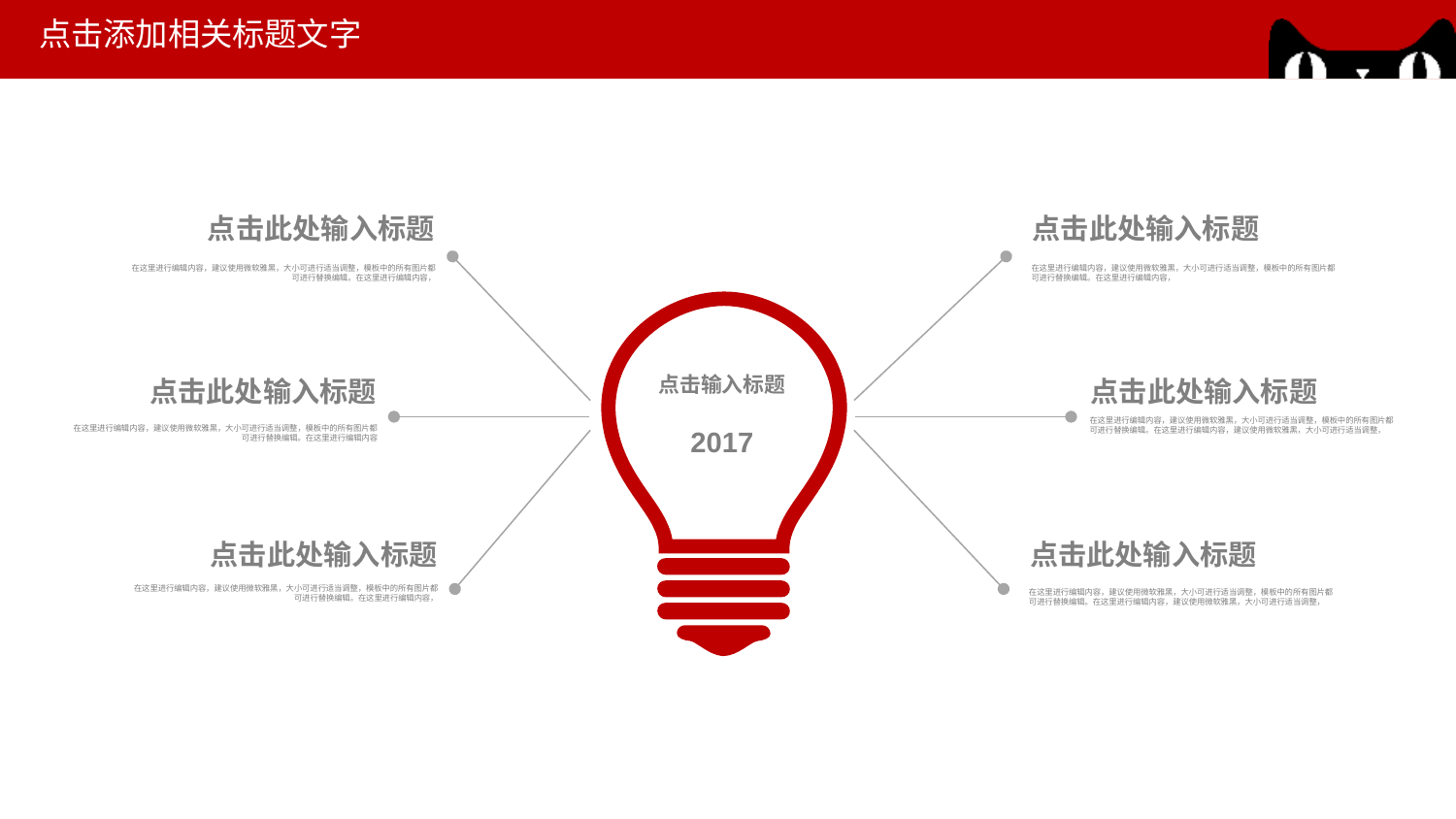

点击此处输入标题
在这里进行编辑内容，建议使用微软雅黑，大小可进行适当调整，模板中的所有图片都可进行替换编辑。在这里进行编辑内容，
点击此处输入标题
在这里进行编辑内容，建议使用微软雅黑，大小可进行适当调整，模板中的所有图片都可进行替换编辑。在这里进行编辑内容，

点击输入标题
2017
点击此处输入标题
在这里进行编辑内容，建议使用微软雅黑，大小可进行适当调整，模板中的所有图片都可进行替换编辑。在这里进行编辑内容，建议使用微软雅黑，大小可进行适当调整，
点击此处输入标题
在这里进行编辑内容，建议使用微软雅黑，大小可进行适当调整，模板中的所有图片都可进行替换编辑。在这里进行编辑内容
点击此处输入标题
在这里进行编辑内容，建议使用微软雅黑，大小可进行适当调整，模板中的所有图片都可进行替换编辑。在这里进行编辑内容，建议使用微软雅黑，大小可进行适当调整，
点击此处输入标题
在这里进行编辑内容，建议使用微软雅黑，大小可进行适当调整，模板中的所有图片都可进行替换编辑。在这里进行编辑内容，